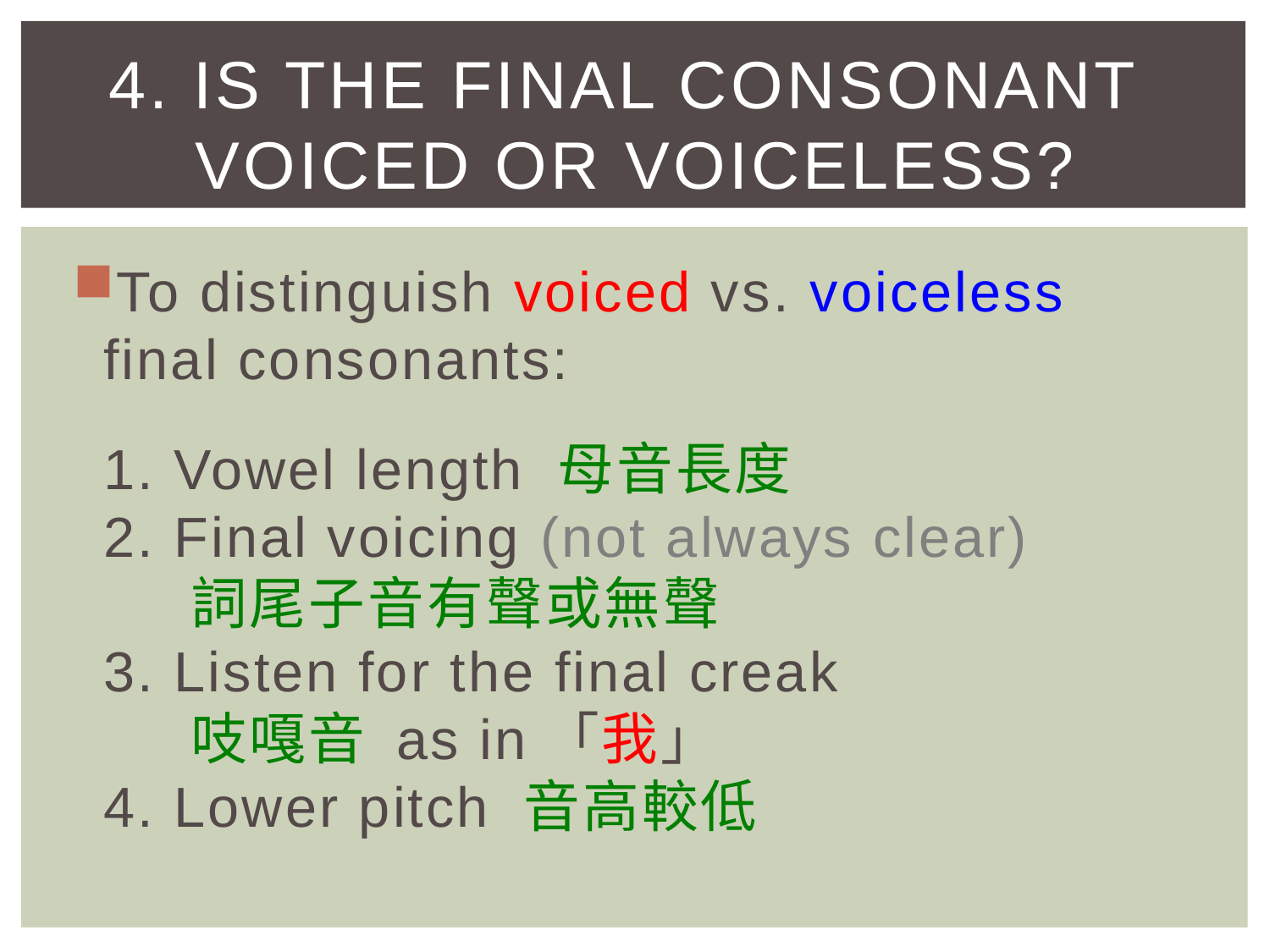

# 4. Is the final consonant Voiced or voiceless?
To distinguish voiced vs. voiceless
final consonants:
1. Vowel length 母音長度
2. Final voicing (not always clear)
    詞尾子音有聲或無聲
3. Listen for the final creak
    吱嘎音 as in「我」
4. Lower pitch 音高較低